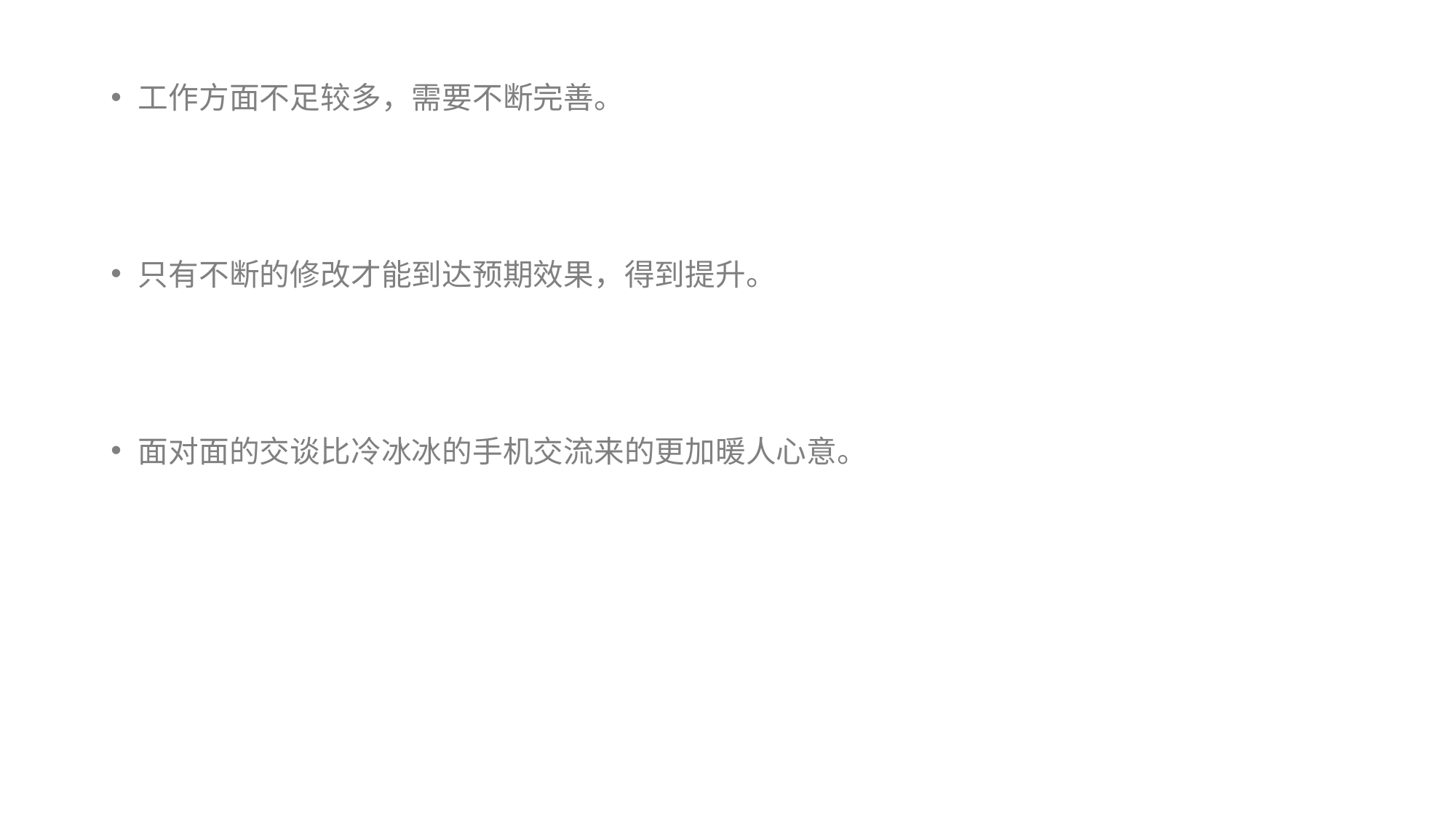

工作方面不足较多，需要不断完善。

只有不断的修改才能到达预期效果，得到提升。

面对面的交谈比冷冰冰的手机交流来的更加暖人心意。